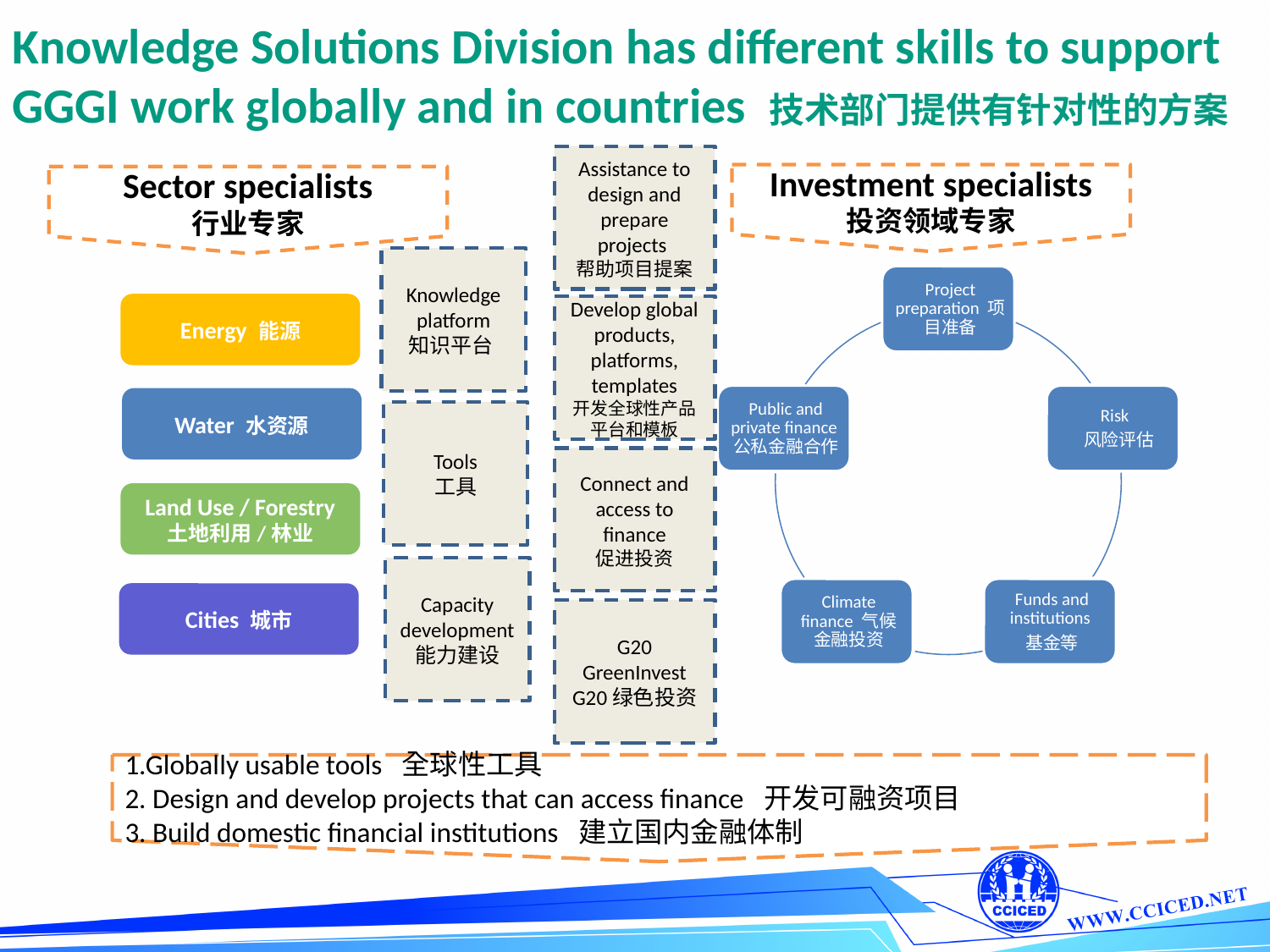

# Knowledge Solutions Division has different skills to support GGGI work globally and in countries 技术部门提供有针对性的方案
Assistance to design and prepare projects
帮助项目提案
Develop global products, platforms, templates
开发全球性产品平台和模板
Connect and access to finance
促进投资
G20 GreenInvest
G20绿色投资
Investment specialists
投资领域专家
Sector specialists
行业专家
Project preparation 项目准备
Risk
 风险评估
Funds and institutions
基金等
Climate finance 气候金融投资
Public and private finance公私金融合作
Energy 能源
Water 水资源
Land Use / Forestry
土地利用/林业
Cities 城市
Knowledge platform
知识平台
Tools
工具
Capacity development
能力建设

1.Globally usable tools  全球性工具
2. Design and develop projects that can access finance  开发可融资项目
3. Build domestic financial institutions  建立国内金融体制